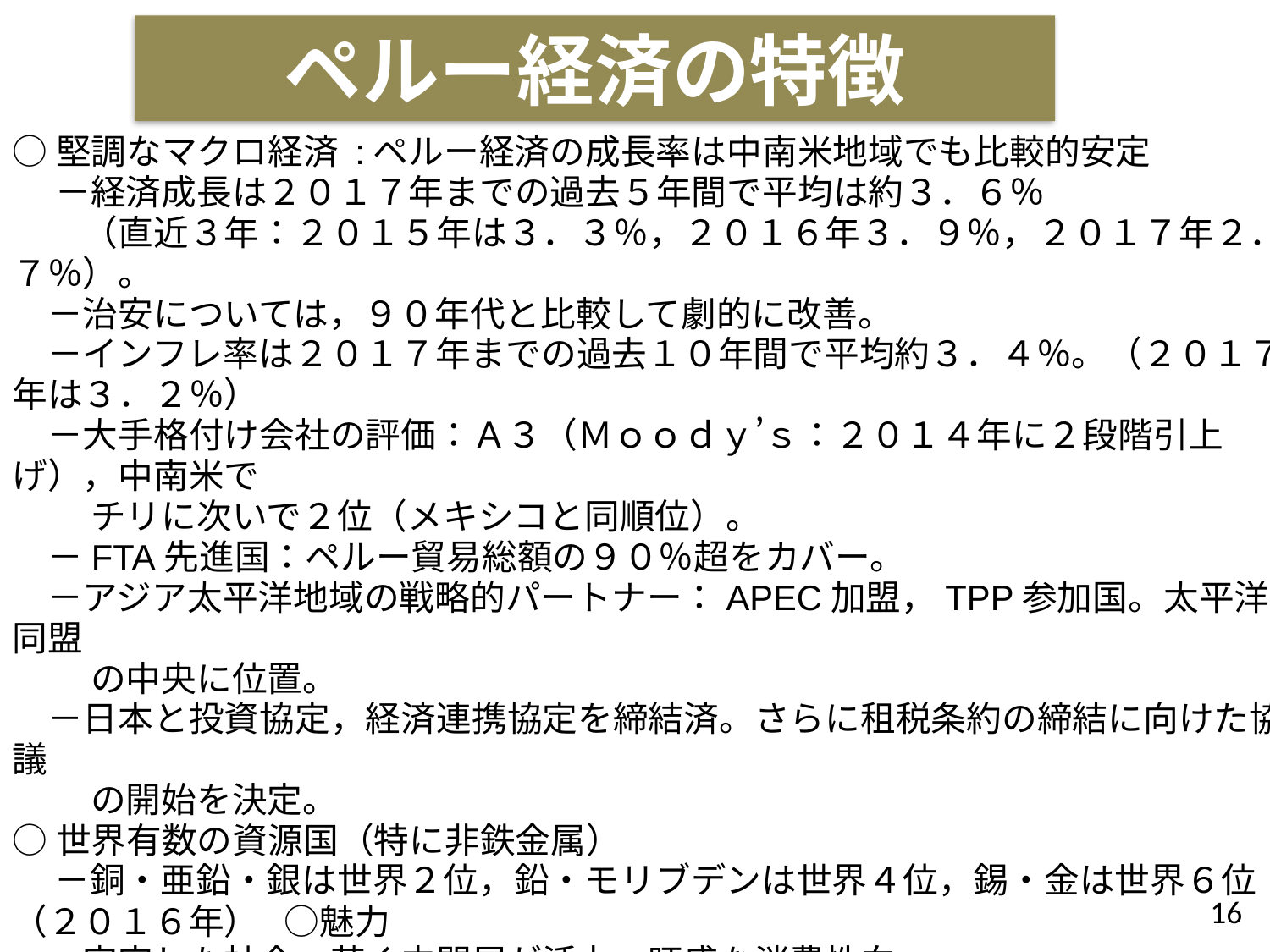

ペルー経済の特徴
○堅調なマクロ経済 :ペルー経済の成長率は中南米地域でも比較的安定
　 －経済成長は２０１７年までの過去５年間で平均は約３．６％
　　（直近３年：２０１５年は３．３％，２０１６年３．９％，２０１７年２．７％）。
　－治安については，９０年代と比較して劇的に改善。
　－インフレ率は２０１７年までの過去１０年間で平均約３．４％。（２０１７年は３．２％）
　－大手格付け会社の評価：Ａ３（Ｍｏｏｄｙ’ｓ：２０１４年に２段階引上げ），中南米で
　　 チリに次いで２位（メキシコと同順位）。
　－FTA先進国：ペルー貿易総額の９０％超をカバー。
　－アジア太平洋地域の戦略的パートナー：APEC加盟，TPP参加国。太平洋同盟
　　 の中央に位置。
　－日本と投資協定，経済連携協定を締結済。さらに租税条約の締結に向けた協議
　　 の開始を決定。
○世界有数の資源国（特に非鉄金属）
　－銅・亜鉛・銀は世界２位，鉛・モリブデンは世界４位，錫・金は世界６位（２０１６年）　○魅力
　－安定した社会。若く中間層が活力。旺盛な消費性向。
　　　人口（３１５０万人強）も大きい。今後も発展を期待。
　－首都リマ市は中南米のゲートウェイ－:太平洋岸の都市で最大の人口
　　（隣接するカヤオ市人口を合わせると９８４万人)
　－OECD加盟が国家目標
16